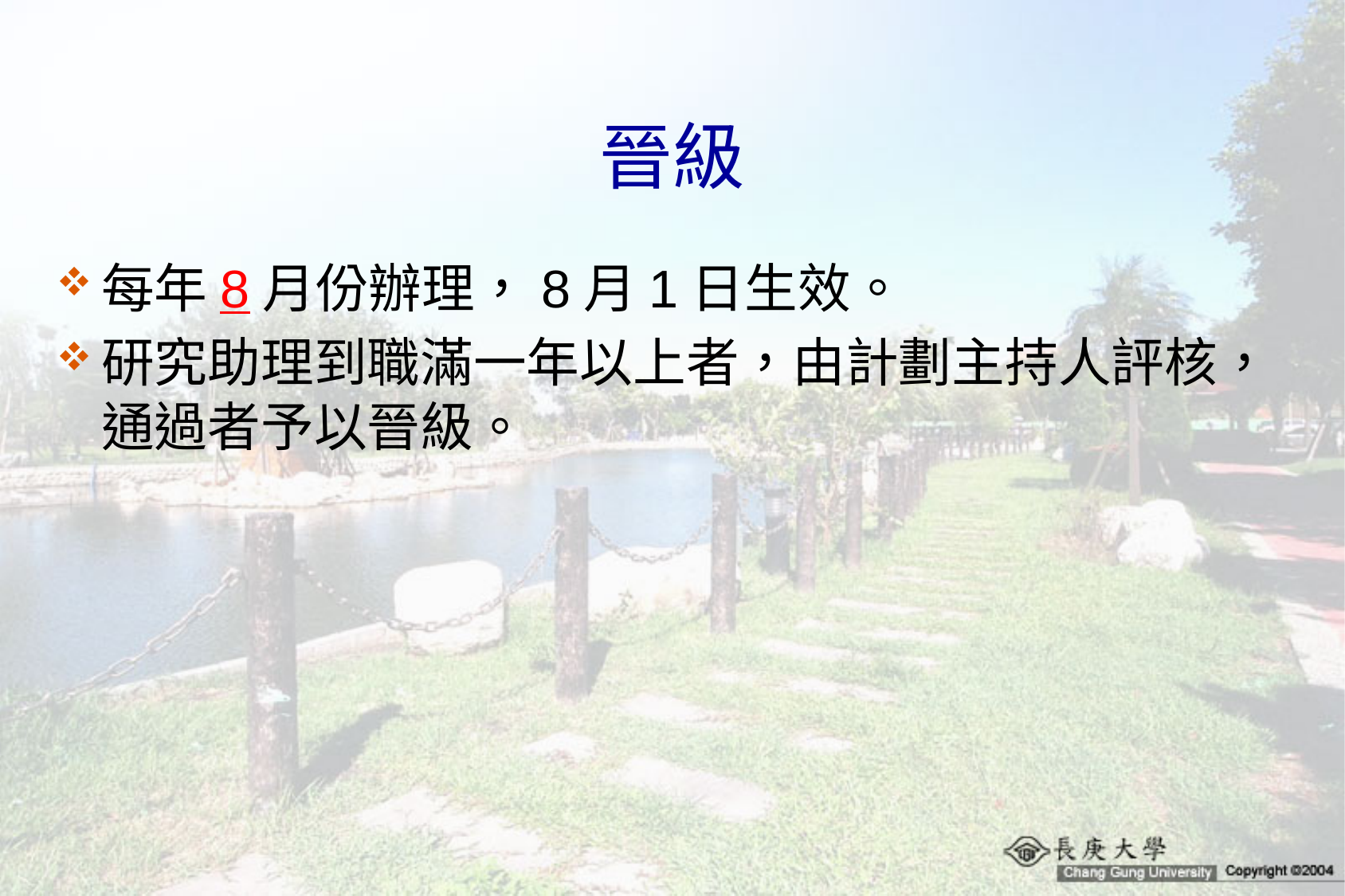

# 晉級
每年8月份辦理，8月1日生效。
研究助理到職滿一年以上者，由計劃主持人評核，通過者予以晉級。